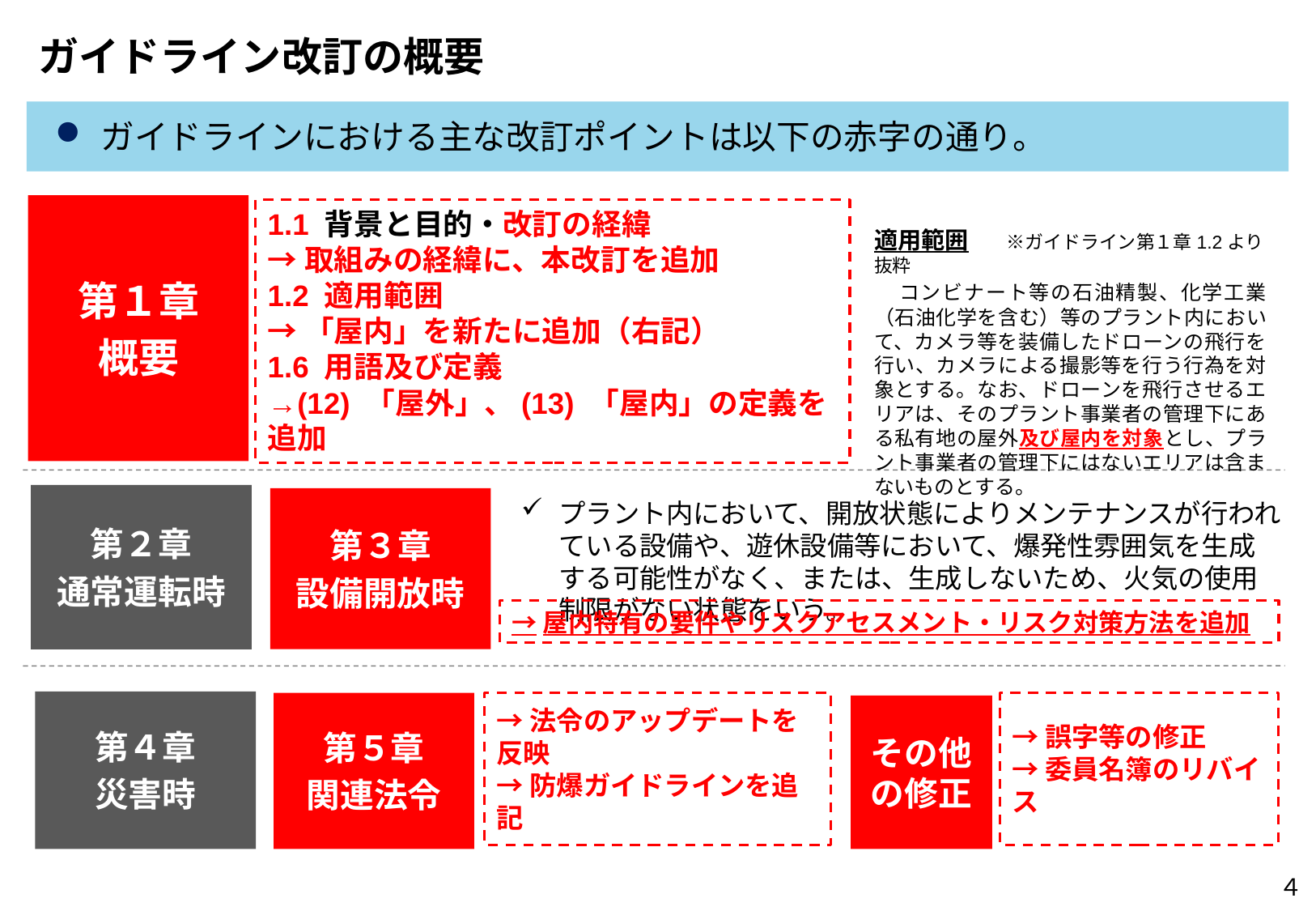

# ガイドライン改訂の概要

ガイドラインにおける主な改訂ポイントは以下の赤字の通り。
第１章
概要
1.1 背景と目的・改訂の経緯
→取組みの経緯に、本改訂を追加
1.2 適用範囲
→「屋内」を新たに追加（右記）
1.6 用語及び定義
→(12) 「屋外」、(13) 「屋内」の定義を追加
適用範囲　　※ガイドライン第１章1.2より抜粋
　コンビナート等の石油精製、化学工業（石油化学を含む）等のプラント内において、カメラ等を装備したドローンの飛行を行い、カメラによる撮影等を行う行為を対象とする。なお、ドローンを飛行させるエリアは、そのプラント事業者の管理下にある私有地の屋外及び屋内を対象とし、プラント事業者の管理下にはないエリアは含まないものとする。
第２章
通常運転時
第３章
設備開放時
プラント内において、開放状態によりメンテナンスが行われている設備や、遊休設備等において、爆発性雰囲気を生成する可能性がなく、または、生成しないため、火気の使用制限がない状態をいう。
→屋内特有の要件やリスクアセスメント・リスク対策方法を追加
第４章
災害時
第５章
関連法令
→法令のアップデートを反映
→防爆ガイドラインを追記
→誤字等の修正
→委員名簿のリバイス
その他の修正
４